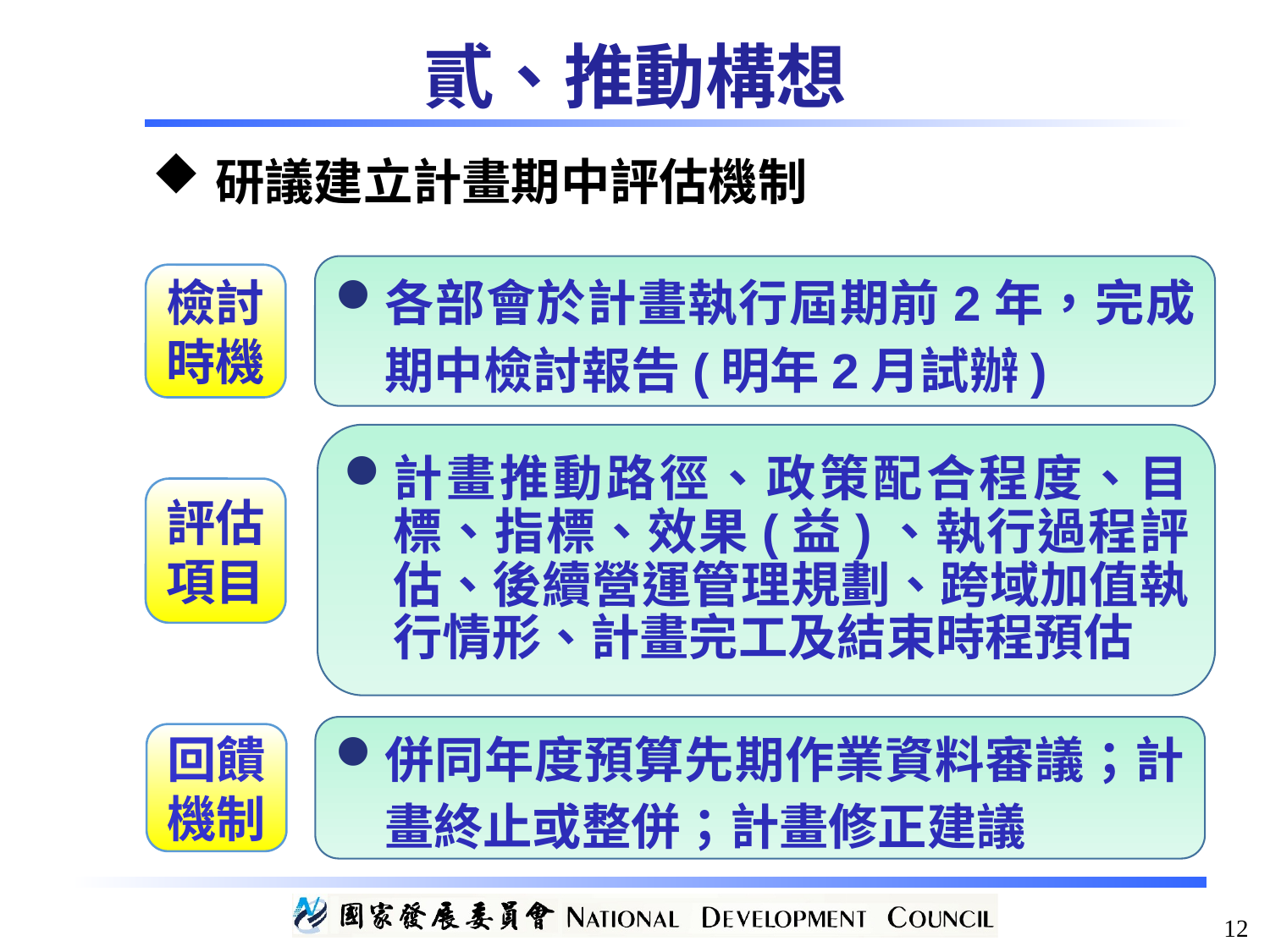

貳、推動構想
研議建立計畫期中評估機制
各部會於計畫執行屆期前2年，完成期中檢討報告(明年2月試辦)
檢討時機
計畫推動路徑、政策配合程度、目標、指標、效果(益)、執行過程評估、後續營運管理規劃、跨域加值執行情形、計畫完工及結束時程預估
評估項目
併同年度預算先期作業資料審議；計畫終止或整併；計畫修正建議
回饋
機制
12